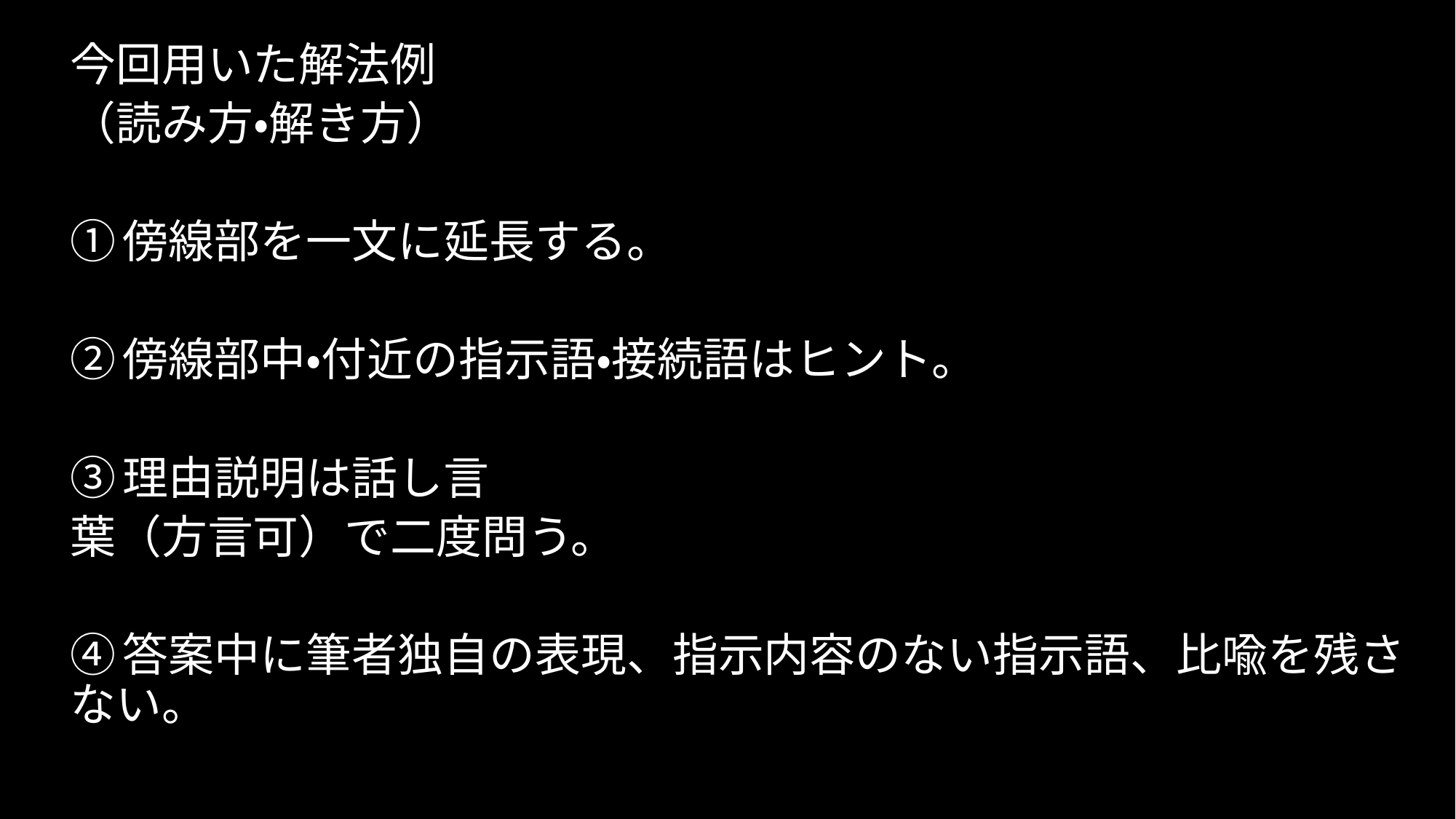

今回用いた解法例
（読み方・解き方）

①傍線部を一文に延長する。

②傍線部中・付近の指示語・接続語はヒント。

③理由説明は話し言
葉（方言可）で二度問う。

④答案中に筆者独自の表現、指示内容のない指示語、比喩を残さない。